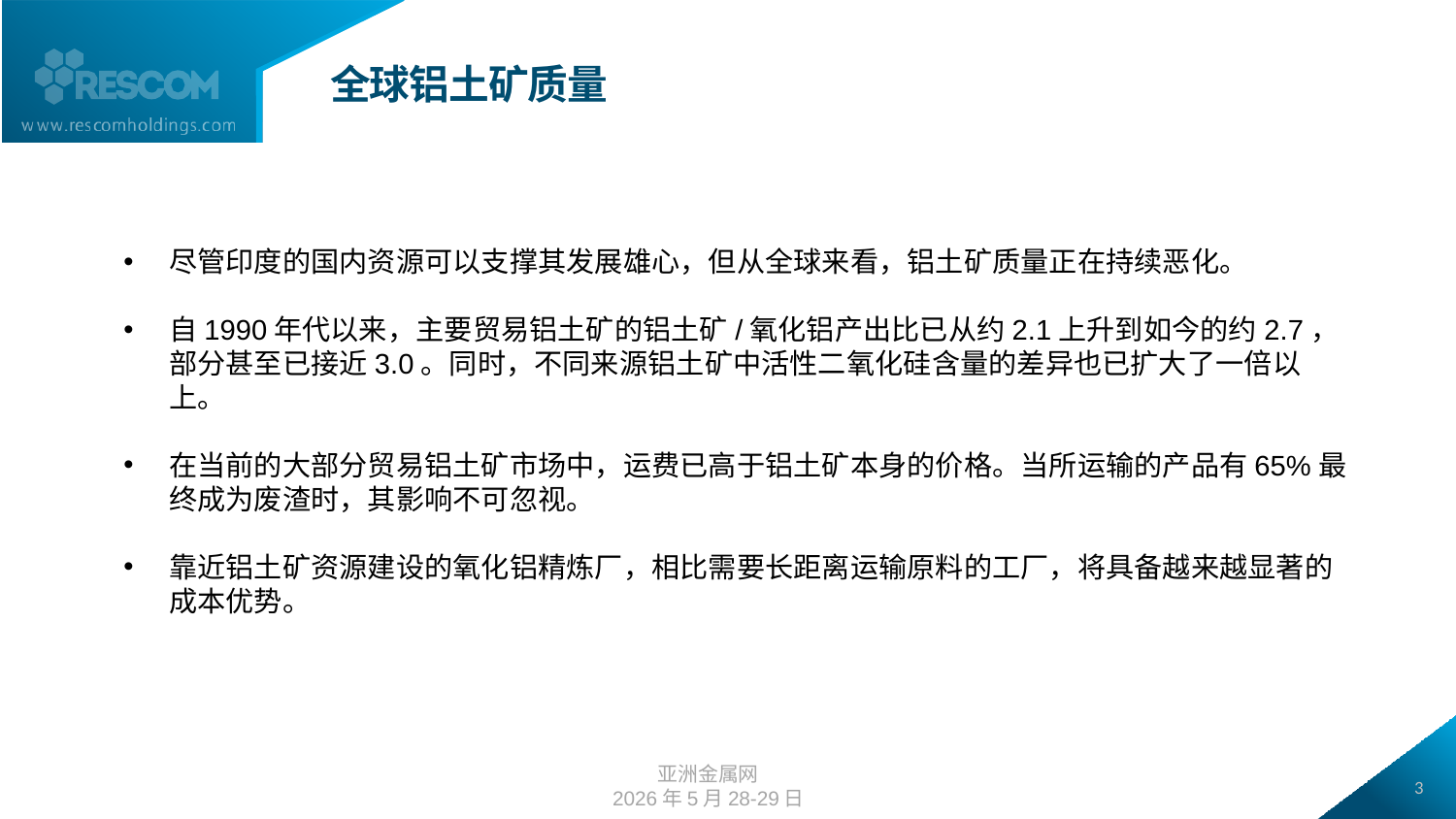

# 全球铝土矿质量

尽管印度的国内资源可以支撑其发展雄心，但从全球来看，铝土矿质量正在持续恶化。

自1990年代以来，主要贸易铝土矿的铝土矿/氧化铝产出比已从约2.1上升到如今的约2.7，部分甚至已接近3.0。同时，不同来源铝土矿中活性二氧化硅含量的差异也已扩大了一倍以上。

在当前的大部分贸易铝土矿市场中，运费已高于铝土矿本身的价格。当所运输的产品有65%最终成为废渣时，其影响不可忽视。

靠近铝土矿资源建设的氧化铝精炼厂，相比需要长距离运输原料的工厂，将具备越来越显著的成本优势。

亚洲金属网
2026年5月28-29日
3